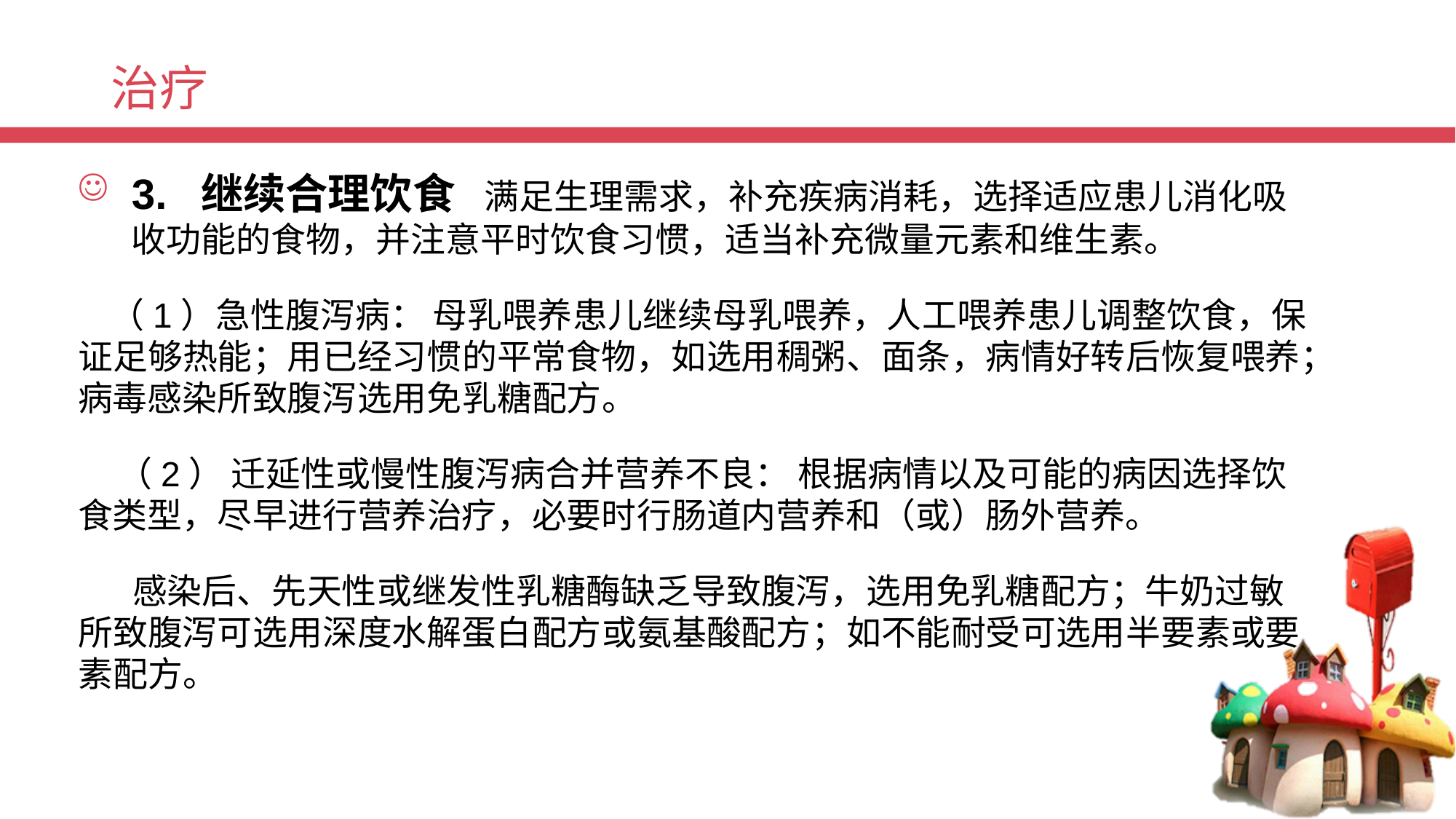

# 治疗
3.  继续合理饮食   满足生理需求，补充疾病消耗，选择适应患儿消化吸收功能的食物，并注意平时饮食习惯，适当补充微量元素和维生素。
   （1）急性腹泻病： 母乳喂养患儿继续母乳喂养，人工喂养患儿调整饮食，保证足够热能；用已经习惯的平常食物，如选用稠粥、面条，病情好转后恢复喂养；病毒感染所致腹泻选用免乳糖配方。
    （2） 迁延性或慢性腹泻病合并营养不良： 根据病情以及可能的病因选择饮食类型，尽早进行营养治疗，必要时行肠道内营养和（或）肠外营养。
感染后、先天性或继发性乳糖酶缺乏导致腹泻，选用免乳糖配方；牛奶过敏所致腹泻可选用深度水解蛋白配方或氨基酸配方；如不能耐受可选用半要素或要素配方。